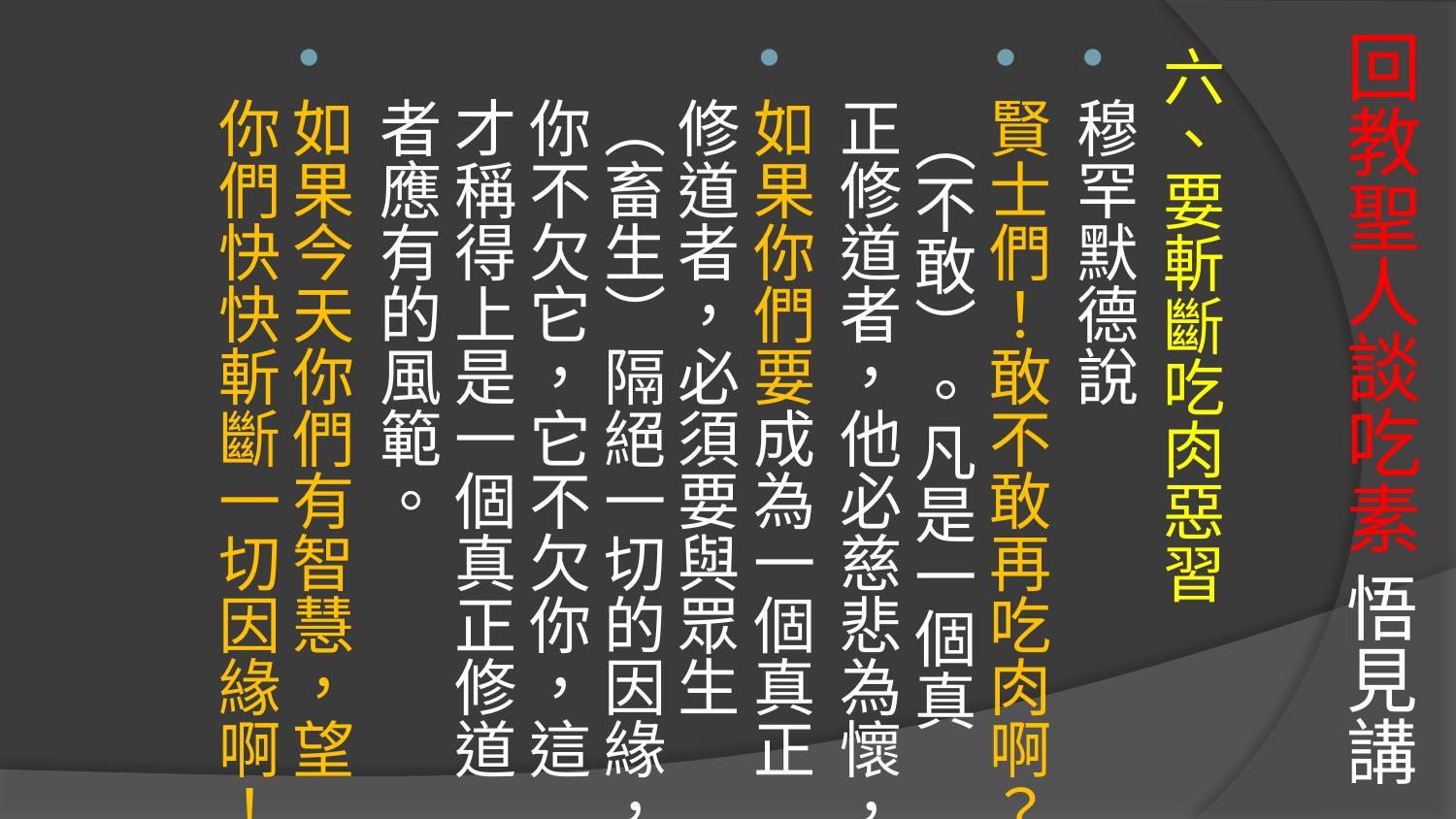

# 回教聖人談吃素 悟見講
六、要斬斷吃肉惡習
穆罕默德說
賢士們！敢不敢再吃肉啊？ （不敢）。凡是一個真正修道者，他必慈悲為懷，
如果你們要成為一個真正修道者，必須要與眾生（畜生）隔絕一切的因緣，你不欠它，它不欠你，這才稱得上是一個真正修道者應有的風範。
如果今天你們有智慧，望你們快快斬斷一切因緣啊！